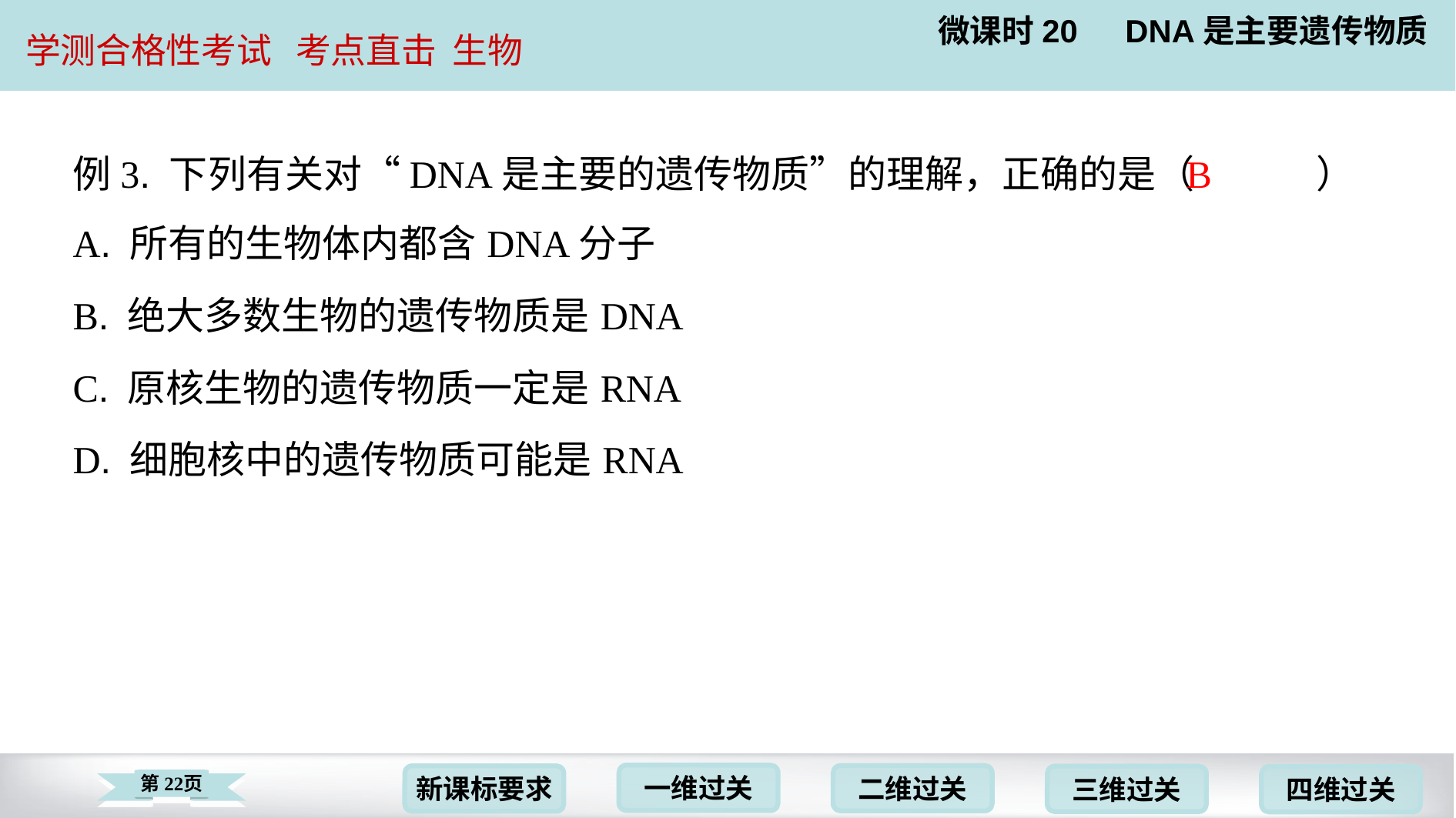

B
例3. 下列有关对“DNA是主要的遗传物质”的理解，正确的是（　B　）
| A. 所有的生物体内都含DNA分子 |
| --- |
| B. 绝大多数生物的遗传物质是DNA |
| C. 原核生物的遗传物质一定是RNA |
| D. 细胞核中的遗传物质可能是RNA |